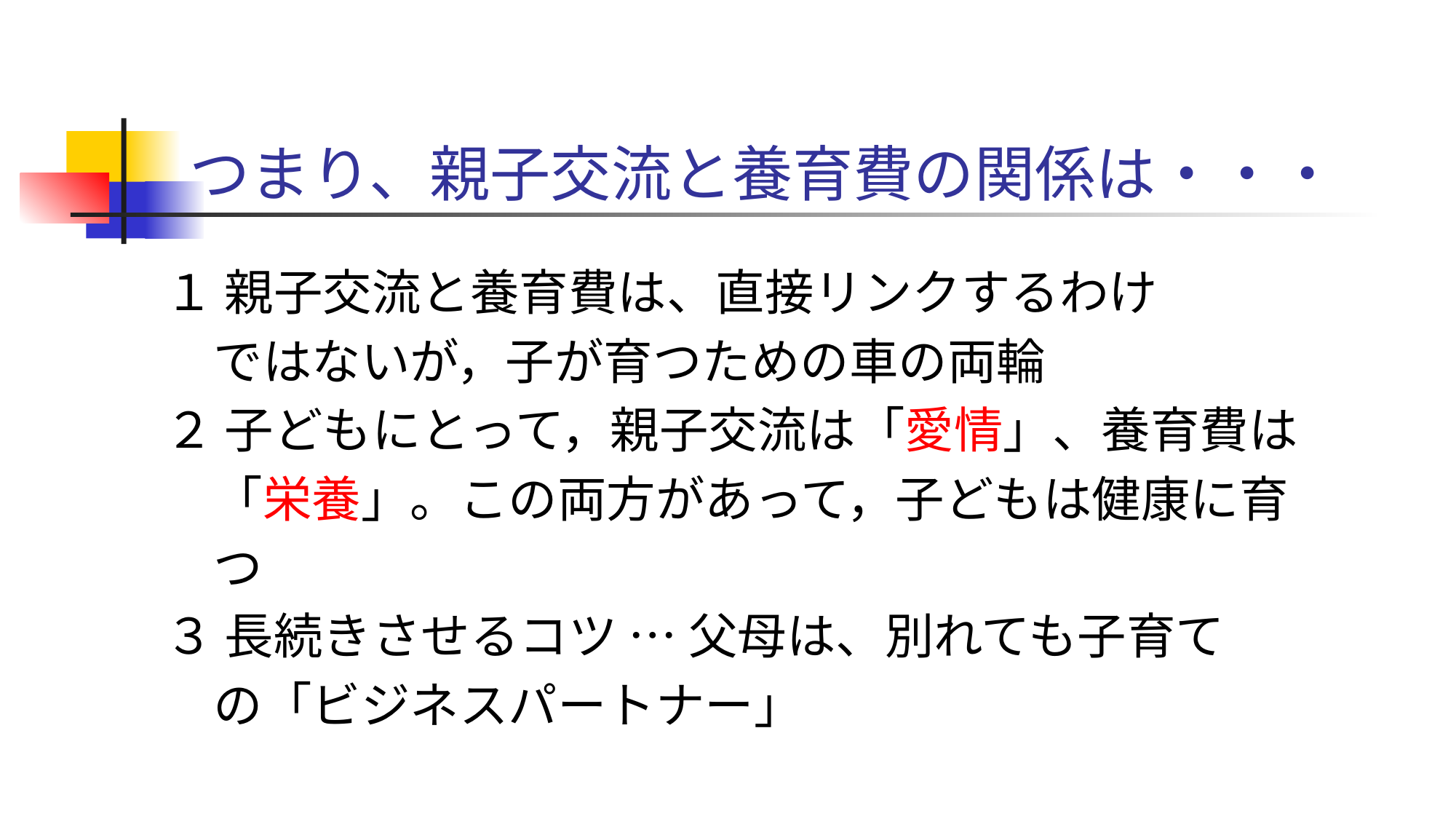

# つまり、親子交流と養育費の関係は・・・
１ 親子交流と養育費は、直接リンクするわけ
　ではないが，子が育つための車の両輪
２ 子どもにとって，親子交流は「愛情」、養育費は
　「栄養」。この両方があって，子どもは健康に育
　つ
３ 長続きさせるコツ … 父母は、別れても子育て
　の「ビジネスパートナー」